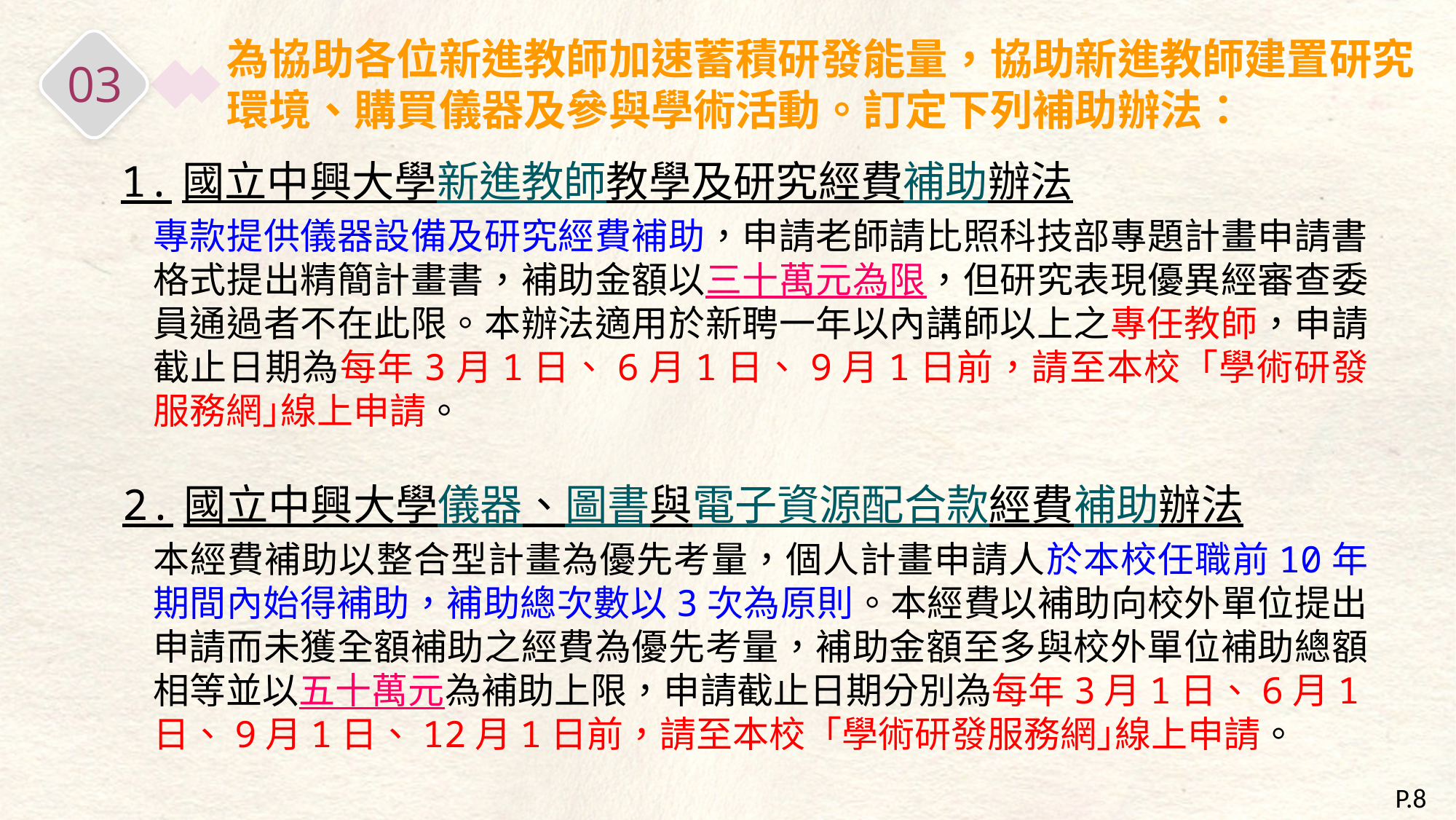

為協助各位新進教師加速蓄積研發能量，協助新進教師建置研究環境、購買儀器及參與學術活動。訂定下列補助辦法：

03

1.國立中興大學新進教師教學及研究經費補助辦法
專款提供儀器設備及研究經費補助，申請老師請比照科技部專題計畫申請書格式提出精簡計畫書，補助金額以三十萬元為限，但研究表現優異經審查委員通過者不在此限。本辦法適用於新聘一年以內講師以上之專任教師，申請截止日期為每年3月1日、6月1日、9月1日前，請至本校「學術研發服務網｣線上申請。

2.國立中興大學儀器、圖書與電子資源配合款經費補助辦法
本經費補助以整合型計畫為優先考量，個人計畫申請人於本校任職前10年期間內始得補助，補助總次數以3次為原則。本經費以補助向校外單位提出申請而未獲全額補助之經費為優先考量，補助金額至多與校外單位補助總額相等並以五十萬元為補助上限，申請截止日期分別為每年3月1日、6月1日、9月1日、12月1日前，請至本校「學術研發服務網｣線上申請。